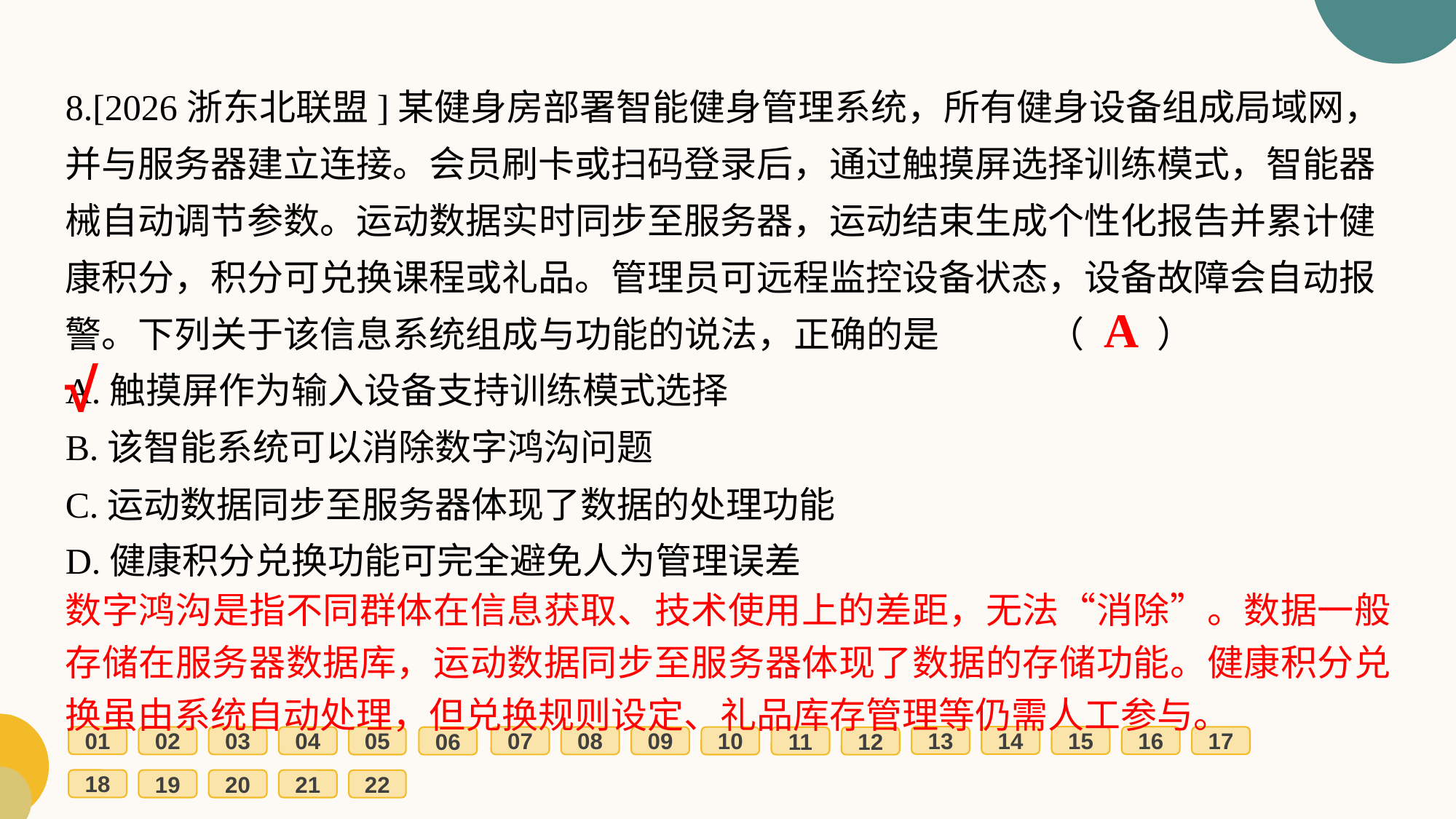

8.[2026浙东北联盟]某健身房部署智能健身管理系统，所有健身设备组成局域网，并与服务器建立连接。会员刷卡或扫码登录后，通过触摸屏选择训练模式，智能器械自动调节参数。运动数据实时同步至服务器，运动结束生成个性化报告并累计健康积分，积分可兑换课程或礼品。管理员可远程监控设备状态，设备故障会自动报警。下列关于该信息系统组成与功能的说法，正确的是	（　　）
A.触摸屏作为输入设备支持训练模式选择
B.该智能系统可以消除数字鸿沟问题
C.运动数据同步至服务器体现了数据的处理功能
D.健康积分兑换功能可完全避免人为管理误差
A
√
数字鸿沟是指不同群体在信息获取、技术使用上的差距，无法“消除”。数据一般存储在服务器数据库，运动数据同步至服务器体现了数据的存储功能。健康积分兑换虽由系统自动处理，但兑换规则设定、礼品库存管理等仍需人工参与。